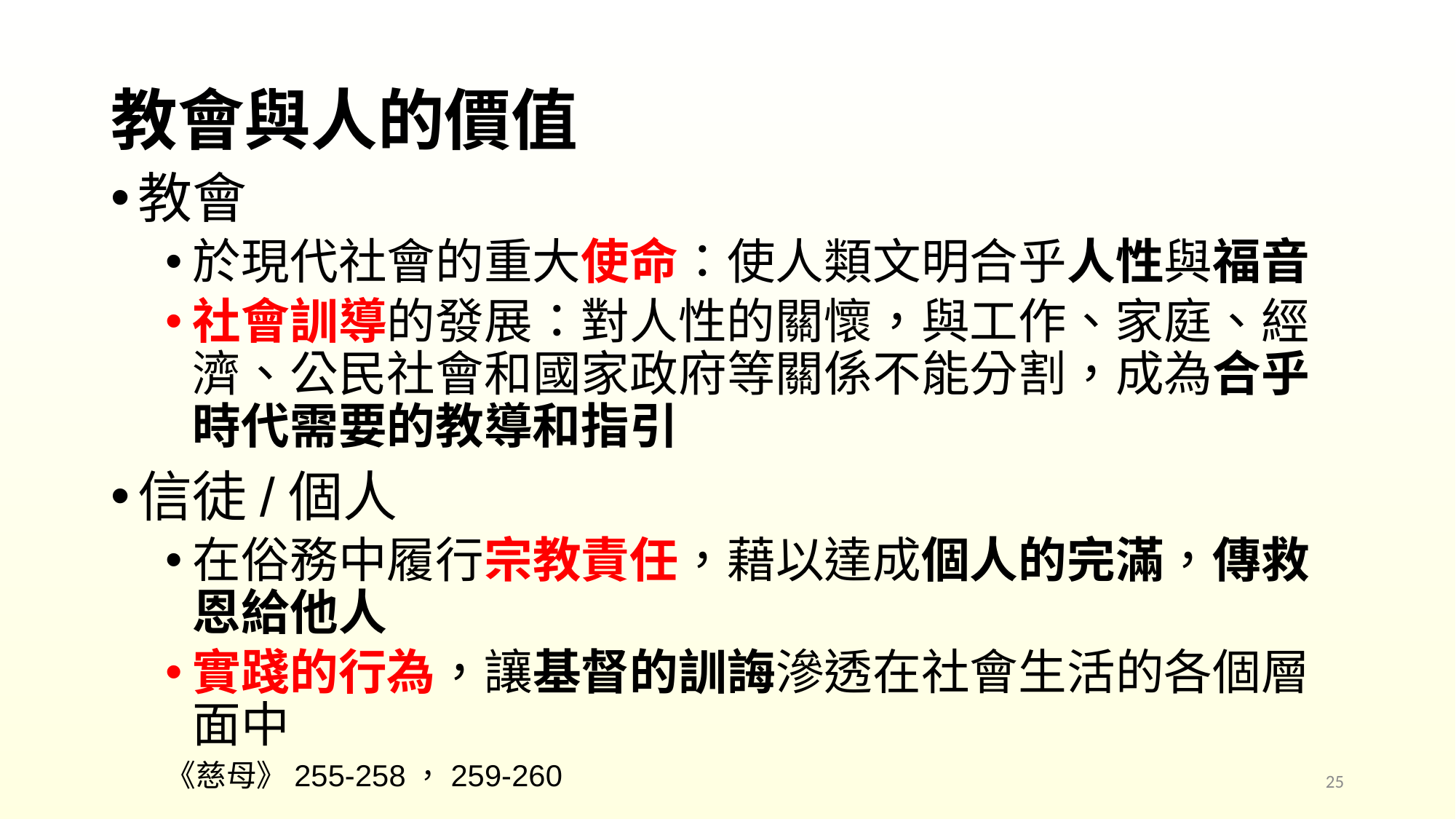

# 教會與人的價值
教會
於現代社會的重大使命：使人類文明合乎人性與福音
社會訓導的發展：對人性的關懷，與工作、家庭、經濟、公民社會和國家政府等關係不能分割，成為合乎時代需要的教導和指引
信徒/個人
在俗務中履行宗教責任，藉以達成個人的完滿，傳救恩給他人
實踐的行為，讓基督的訓誨滲透在社會生活的各個層面中
《慈母》255-258，259-260
25